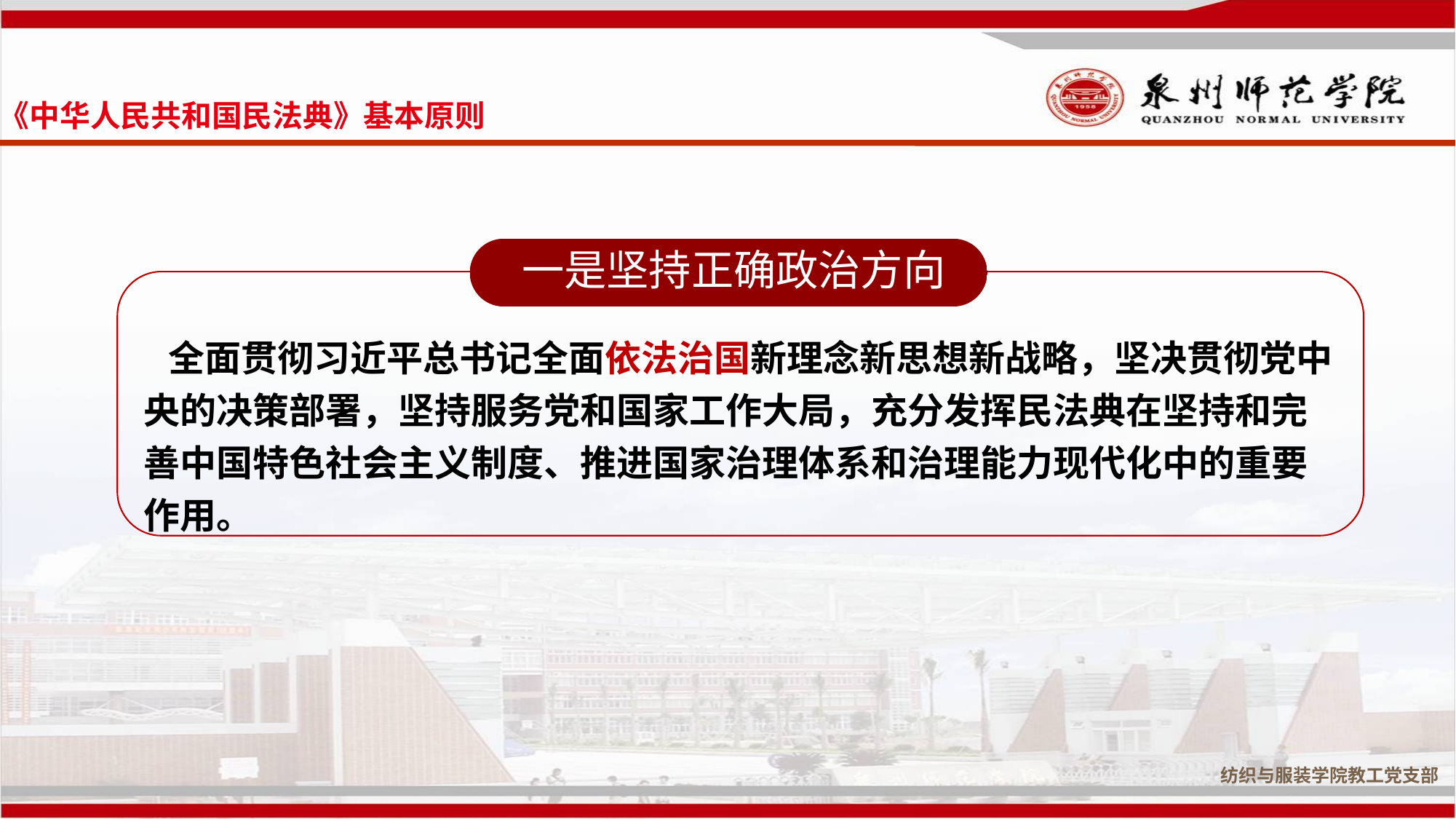

《中华人民共和国民法典》基本原则
一是坚持正确政治方向

  全面贯彻习近平总书记全面依法治国新理念新思想新战略，坚决贯彻党中央的决策部署，坚持服务党和国家工作大局，充分发挥民法典在坚持和完善中国特色社会主义制度、推进国家治理体系和治理能力现代化中的重要作用。
纺织与服装学院教工党支部